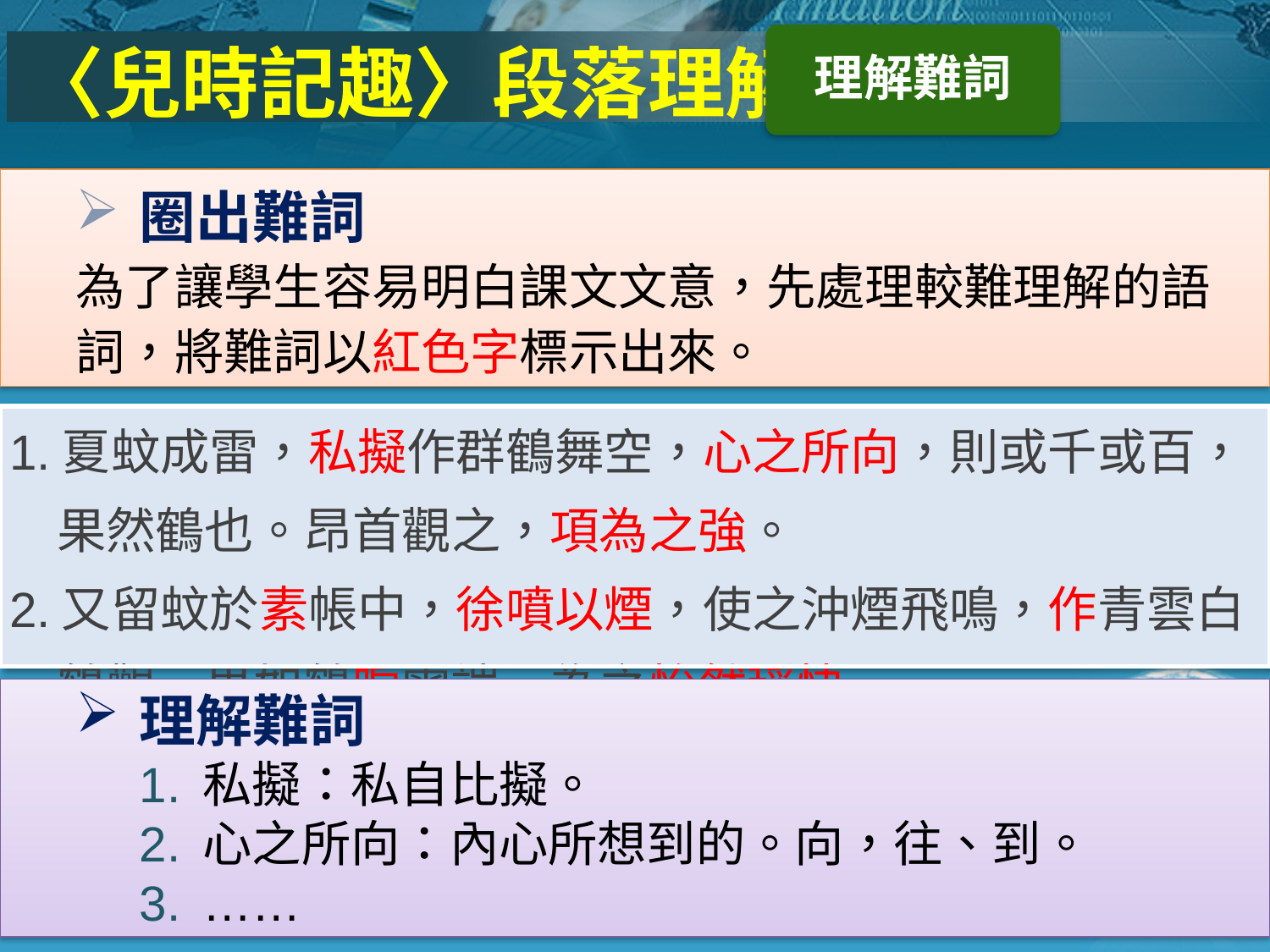

理解難詞
〈兒時記趣〉段落理解

圈出難詞
為了讓學生容易明白課文文意，先處理較難理解的語詞，將難詞以紅色字標示出來。

| 1.夏蚊成雷，私擬作群鶴舞空，心之所向，則或千或百， 果然鶴也。昂首觀之，項為之強。 2.又留蚊於素帳中，徐噴以煙，使之沖煙飛鳴，作青雲白 鶴觀，果如鶴唳雲端，為之怡然稱快。 |
| --- |
理解難詞
私擬：私自比擬。
心之所向：內心所想到的。向，往、到。
……